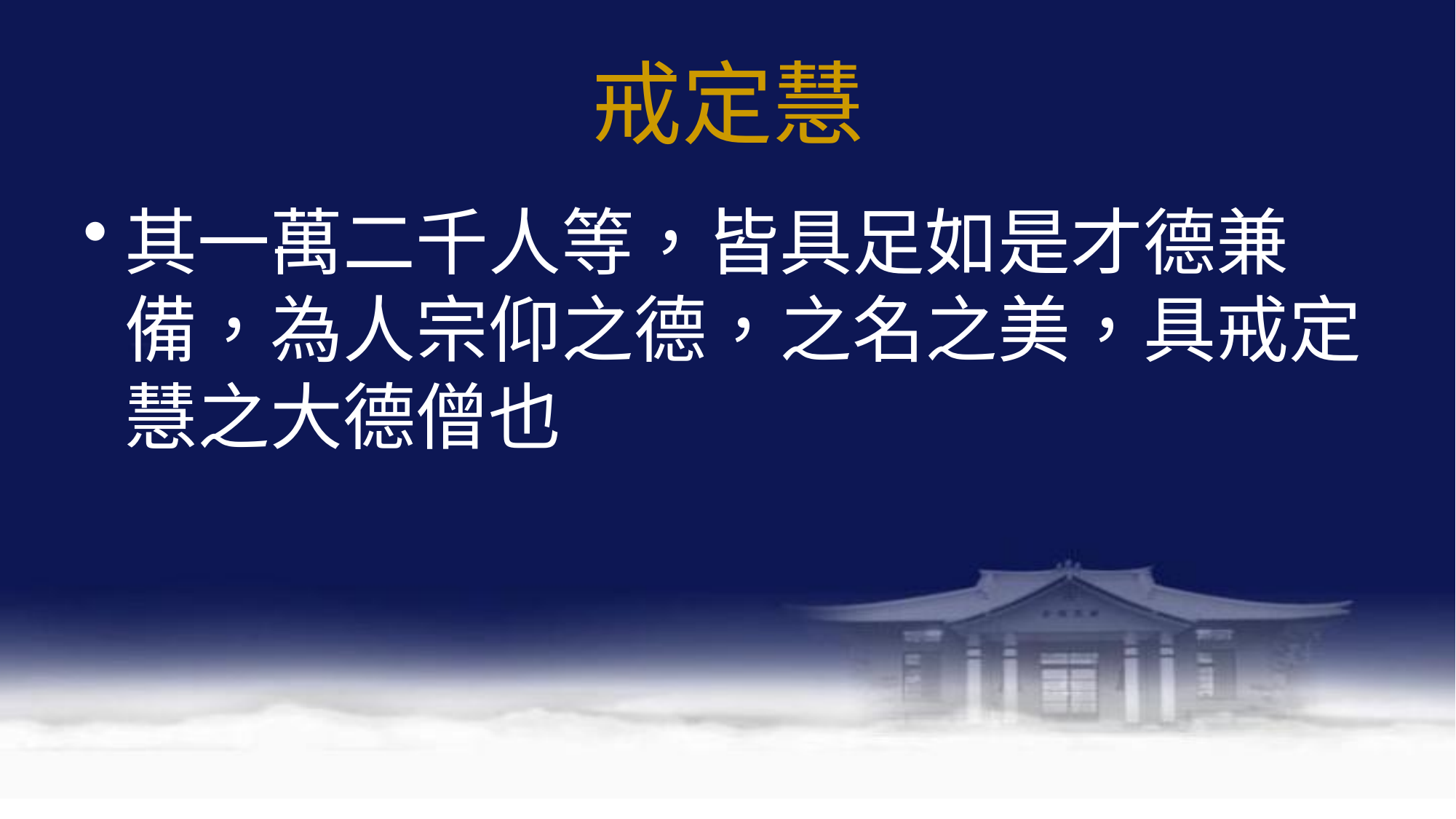

# 戒定慧
其一萬二千人等，皆具足如是才德兼備，為人宗仰之德，之名之美，具戒定慧之大德僧也